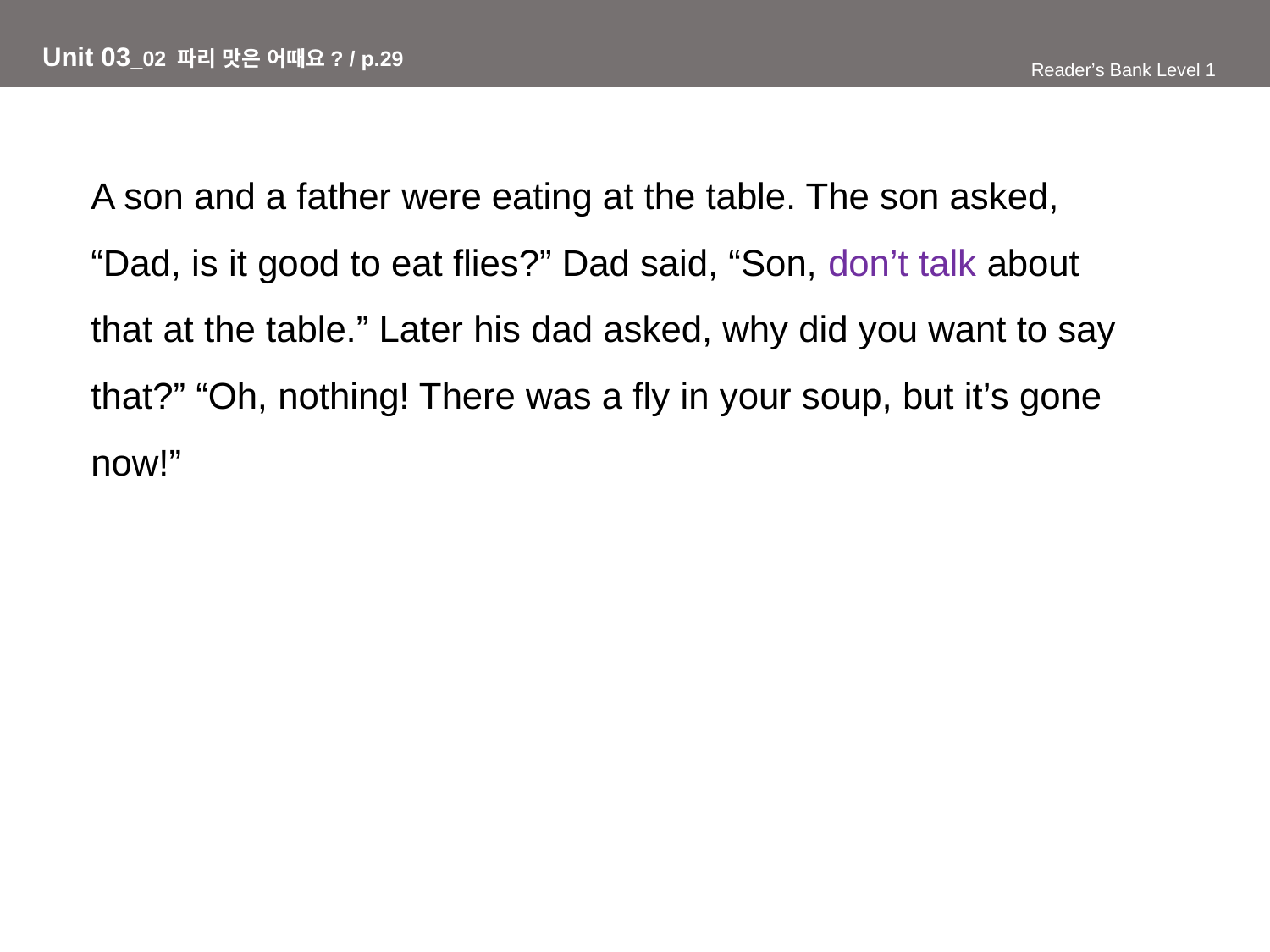

Unit 03_02 파리 맛은 어때요? / p.29
Reader’s Bank Level 1

A son and a father were eating at the table. The son asked,
“Dad, is it good to eat flies?” Dad said, “Son, don’t talk about
that at the table.” Later his dad asked, why did you want to say
that?” “Oh, nothing! There was a fly in your soup, but it’s gone
now!”

Reader’s Bank Level 1